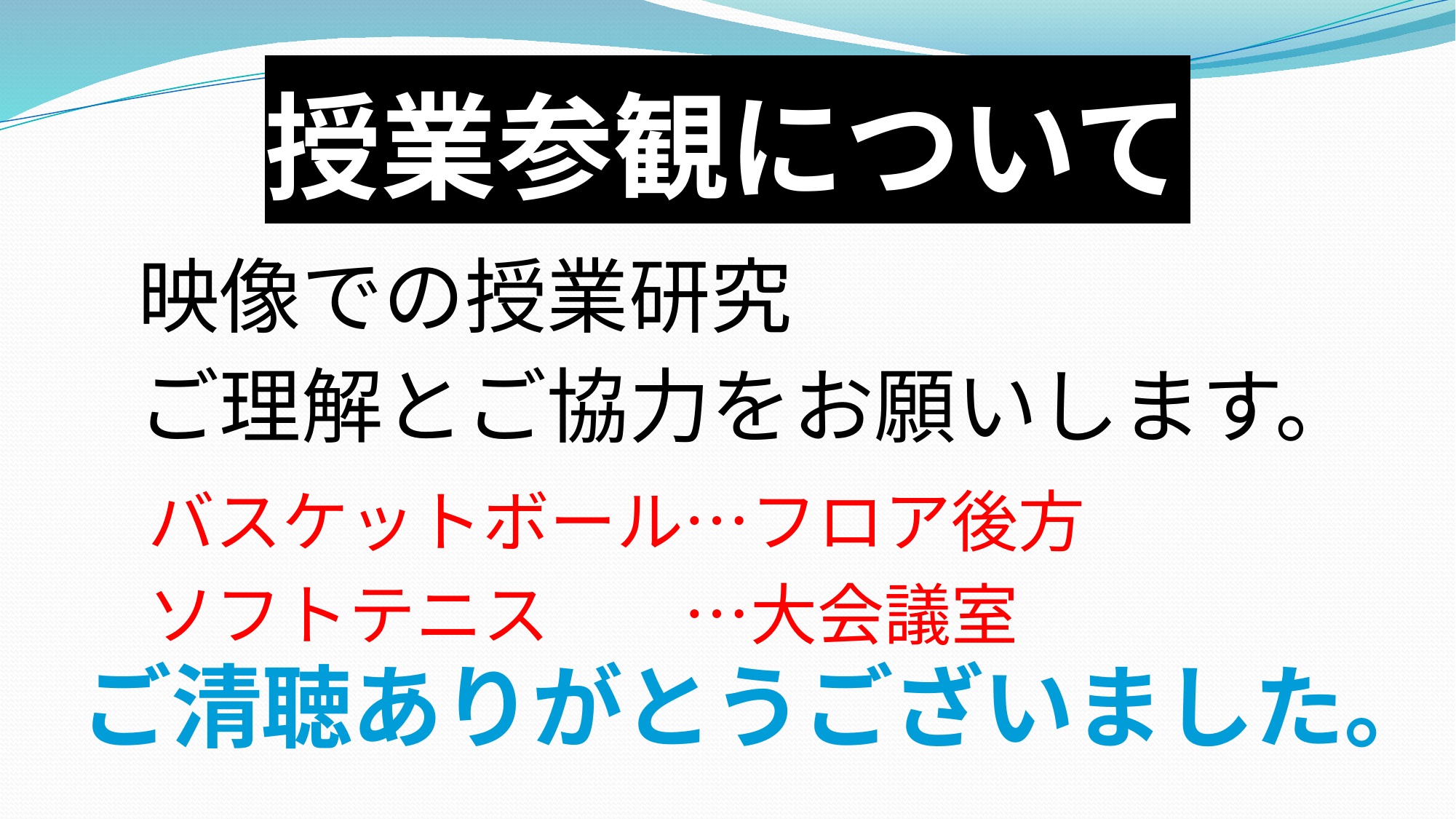

# 授業参観について
映像での授業研究
ご理解とご協力をお願いします。
バスケットボール…フロア後方
ソフトテニス　　…大会議室
ご清聴ありがとうございました。